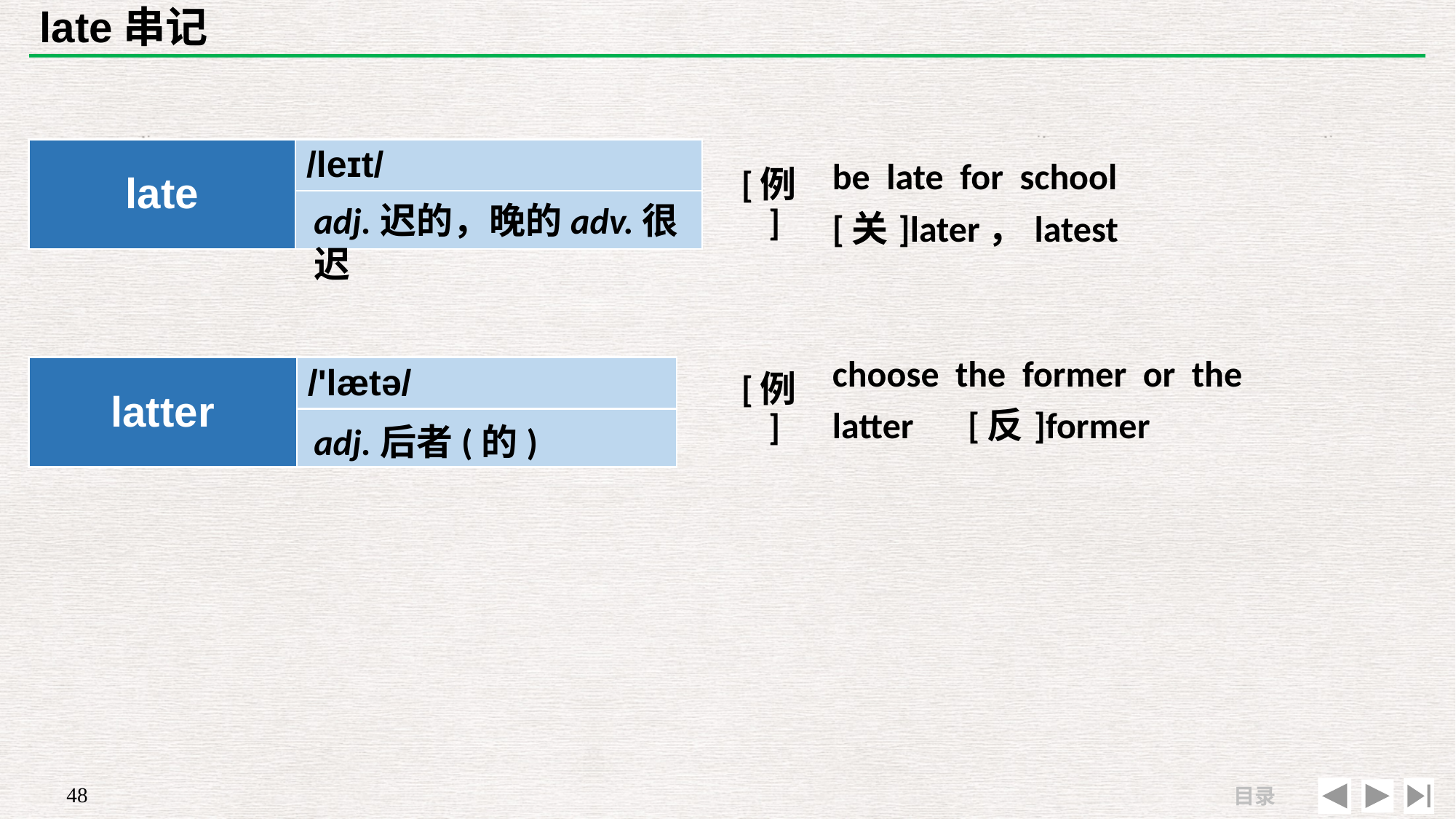

# late串记

| late | /leɪt/ |
| --- | --- |
|  |  |
| [例] | be late for school　 [关]later，latest |
| --- | --- |
|  |  |
adj.迟的，晚的adv.很迟
|  |  |
| --- | --- |
| [例] | choose the former or the latter　[反]former |
| latter | /'lætə/ |
| --- | --- |
|  |  |
adj.后者(的)